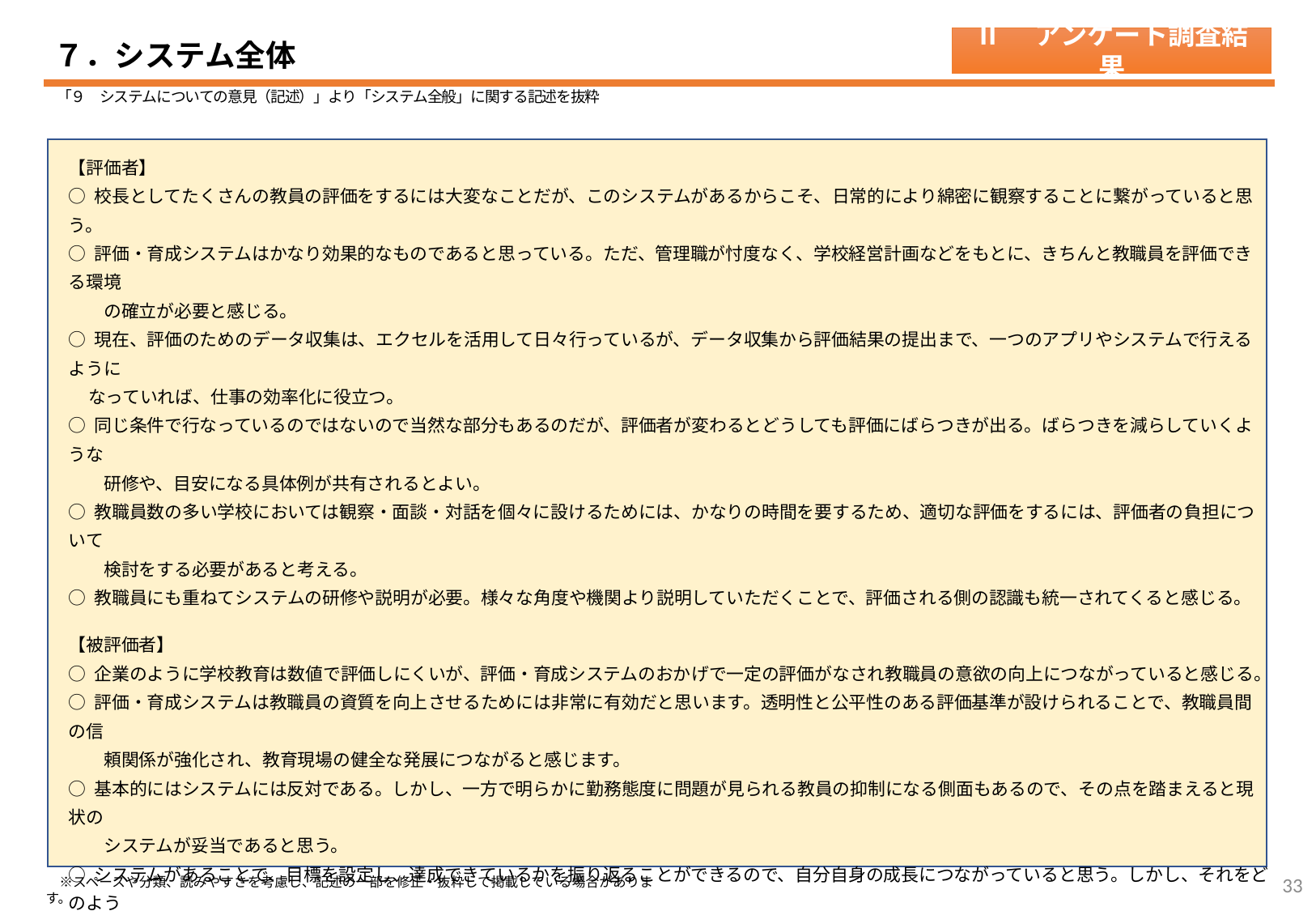

７．システム全体
Ⅱ　アンケート調査結果
「９　システムについての意見（記述）」より「システム全般」に関する記述を抜粋

【評価者】
○ 校長としてたくさんの教員の評価をするには大変なことだが、このシステムがあるからこそ、日常的により綿密に観察することに繋がっていると思う。
○ 評価・育成システムはかなり効果的なものであると思っている。ただ、管理職が忖度なく、学校経営計画などをもとに、きちんと教職員を評価できる環境
　　の確立が必要と感じる。
○ 現在、評価のためのデータ収集は、エクセルを活用して日々行っているが、データ収集から評価結果の提出まで、一つのアプリやシステムで行えるように
    なっていれば、仕事の効率化に役立つ。
○ 同じ条件で行なっているのではないので当然な部分もあるのだが、評価者が変わるとどうしても評価にばらつきが出る。ばらつきを減らしていくような
　　研修や、目安になる具体例が共有されるとよい。
○ 教職員数の多い学校においては観察・面談・対話を個々に設けるためには、かなりの時間を要するため、適切な評価をするには、評価者の負担について
　　検討をする必要があると考える。
○ 教職員にも重ねてシステムの研修や説明が必要。様々な角度や機関より説明していただくことで、評価される側の認識も統一されてくると感じる。

【被評価者】
○ 企業のように学校教育は数値で評価しにくいが、評価・育成システムのおかげで一定の評価がなされ教職員の意欲の向上につながっていると感じる。
○ 評価・育成システムは教職員の資質を向上させるためには非常に有効だと思います。透明性と公平性のある評価基準が設けられることで、教職員間の信
　　頼関係が強化され、教育現場の健全な発展につながると感じます。
○ 基本的にはシステムには反対である。しかし、一方で明らかに勤務態度に問題が見られる教員の抑制になる側面もあるので、その点を踏まえると現状の
　　システムが妥当であると思う。
○ システムがあることで、目標を設定し、達成できているかを振り返ることができるので、自分自身の成長につながっていると思う。しかし、それをどのよう
　　に評価するのかが不透明なところがあるので、明確にしてほしいと思う。
○ 評価・育成システムが、より育成に重きを置いた形になり、教職員の育成につながり、それによって児童・生徒の資質能力向上やウェルビーイングの向上
    に繋がればよいと思います。
○ 学校の仕事は個人で抱えずチームで行うことを奨励されるのに、評価が個人ごとである点に矛盾を感じる。評価者に評価されやすい仕事を優先する人
　　もいて、必要だが目立たない仕事を黙々とする人が評価されにくい。教育という仕事は、数年後に指導の成果が出る場合もあるのに、年度内のたった数
　　か月後に成果を求められるシステムはどうなのか。

33
　※スペースや分類、読みやすさを考慮し、記述の一部を修正・抜粋して掲載している場合があります。